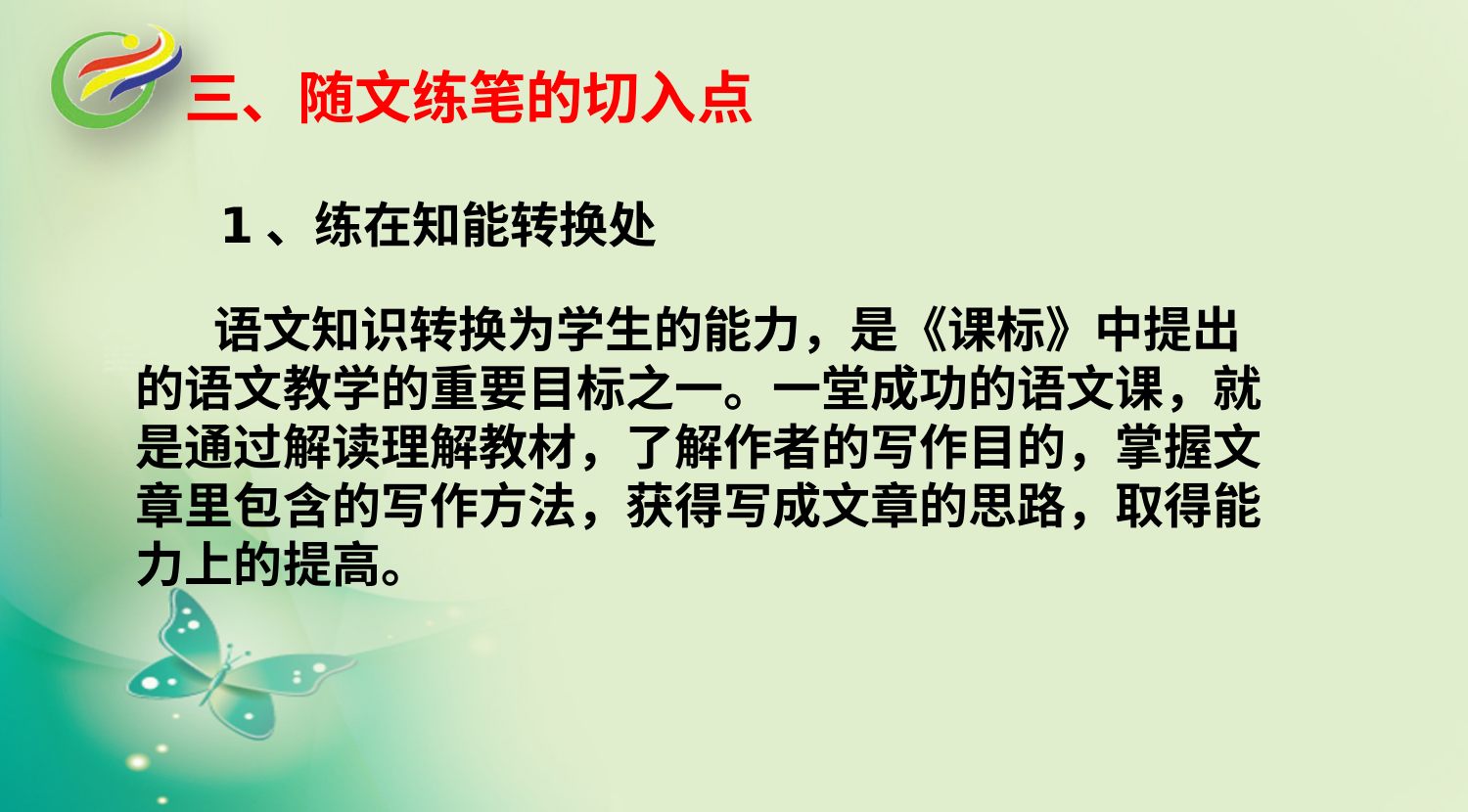

三、随文练笔的切入点
1、练在知能转换处
      语文知识转换为学生的能力，是《课标》中提出的语文教学的重要目标之一。一堂成功的语文课，就是通过解读理解教材，了解作者的写作目的，掌握文章里包含的写作方法，获得写成文章的思路，取得能力上的提高。